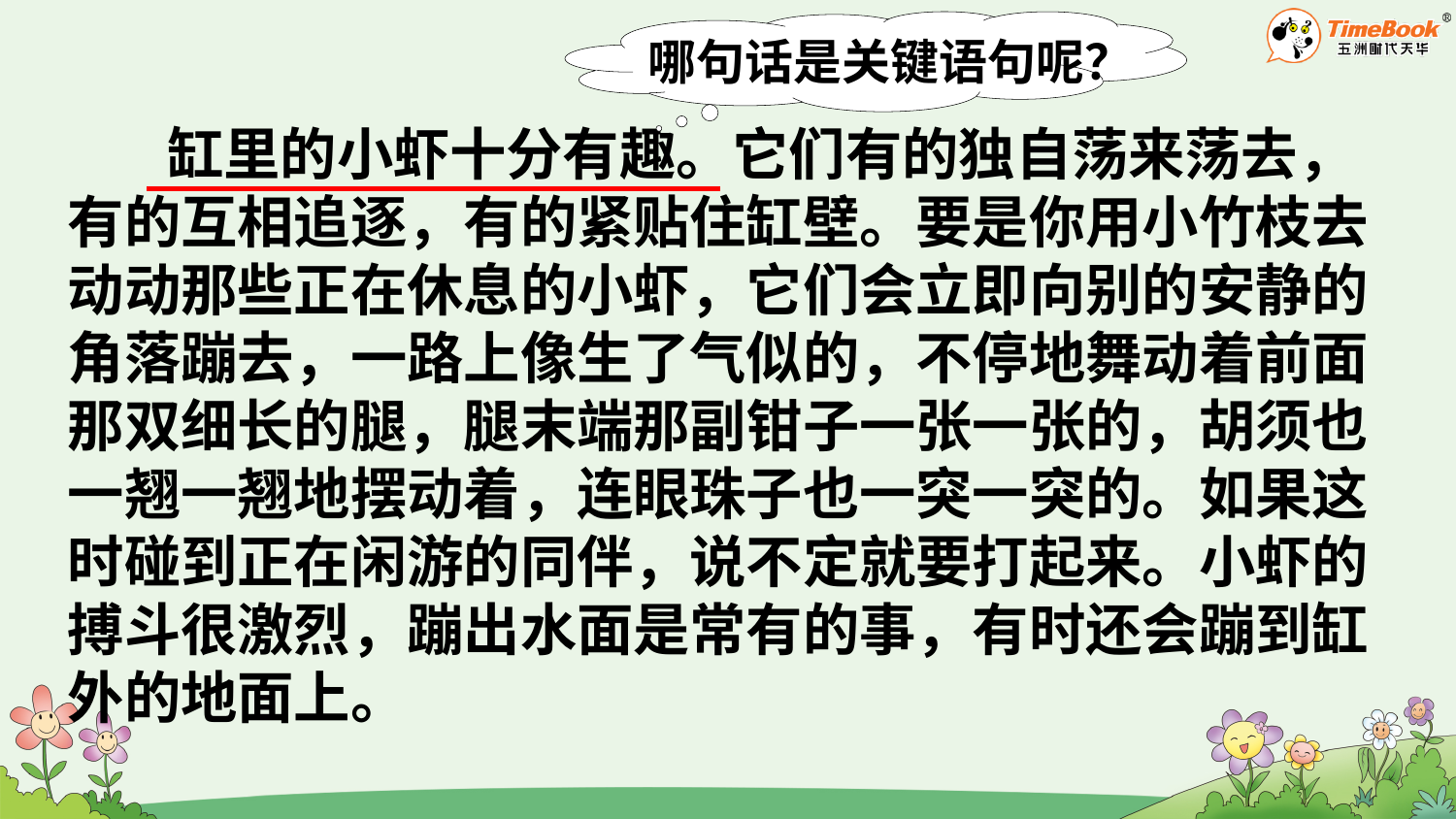

哪句话是关键语句呢？
 缸里的小虾十分有趣。它们有的独自荡来荡去，有的互相追逐，有的紧贴住缸壁。要是你用小竹枝去动动那些正在休息的小虾，它们会立即向别的安静的角落蹦去，一路上像生了气似的，不停地舞动着前面那双细长的腿，腿末端那副钳子一张一张的，胡须也一翘一翘地摆动着，连眼珠子也一突一突的。如果这时碰到正在闲游的同伴，说不定就要打起来。小虾的搏斗很激烈，蹦出水面是常有的事，有时还会蹦到缸外的地面上。